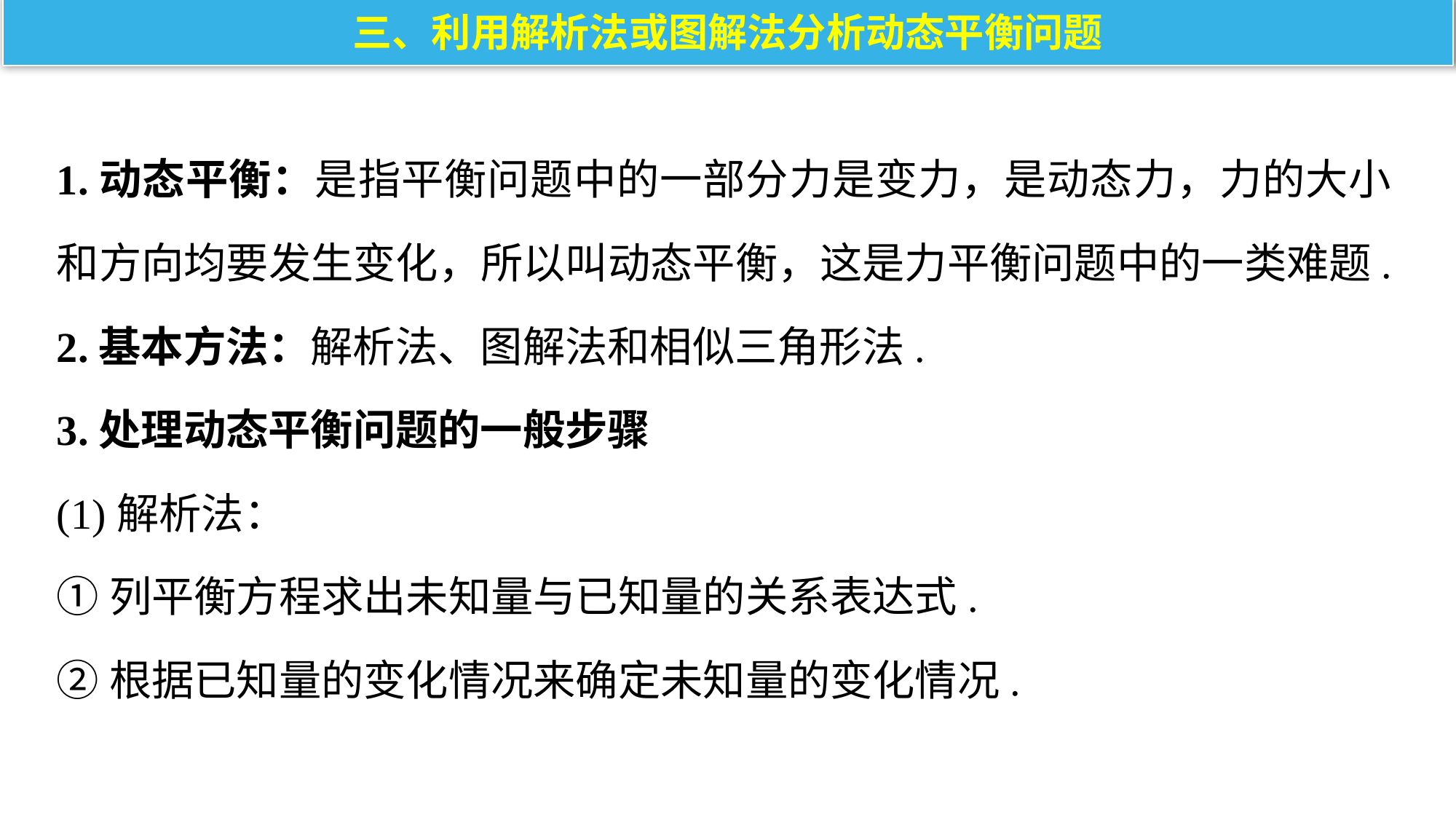

三、利用解析法或图解法分析动态平衡问题
1.动态平衡：是指平衡问题中的一部分力是变力，是动态力，力的大小和方向均要发生变化，所以叫动态平衡，这是力平衡问题中的一类难题.
2.基本方法：解析法、图解法和相似三角形法.
3.处理动态平衡问题的一般步骤
(1)解析法：
①列平衡方程求出未知量与已知量的关系表达式.
②根据已知量的变化情况来确定未知量的变化情况.